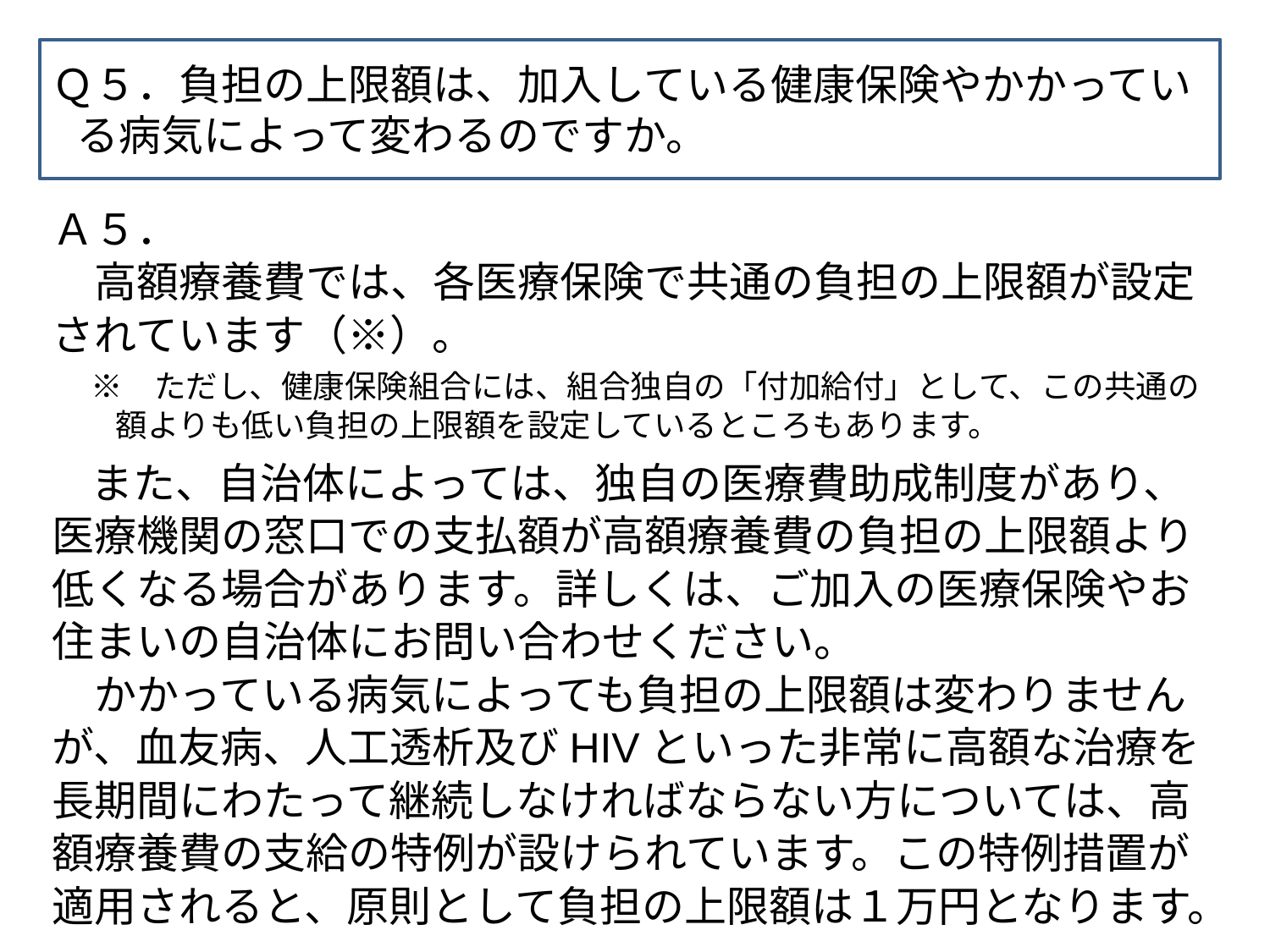

Ｑ５．負担の上限額は、加入している健康保険やかかっている病気によって変わるのですか。
Ａ５．
　高額療養費では、各医療保険で共通の負担の上限額が設定されています（※）。
　※　ただし、健康保険組合には、組合独自の「付加給付」として、この共通の
　　額よりも低い負担の上限額を設定しているところもあります。
　また、自治体によっては、独自の医療費助成制度があり、医療機関の窓口での支払額が高額療養費の負担の上限額より低くなる場合があります。詳しくは、ご加入の医療保険やお住まいの自治体にお問い合わせください。
　かかっている病気によっても負担の上限額は変わりませんが、血友病、人工透析及びHIVといった非常に高額な治療を長期間にわたって継続しなければならない方については、高額療養費の支給の特例が設けられています。この特例措置が適用されると、原則として負担の上限額は１万円となります。